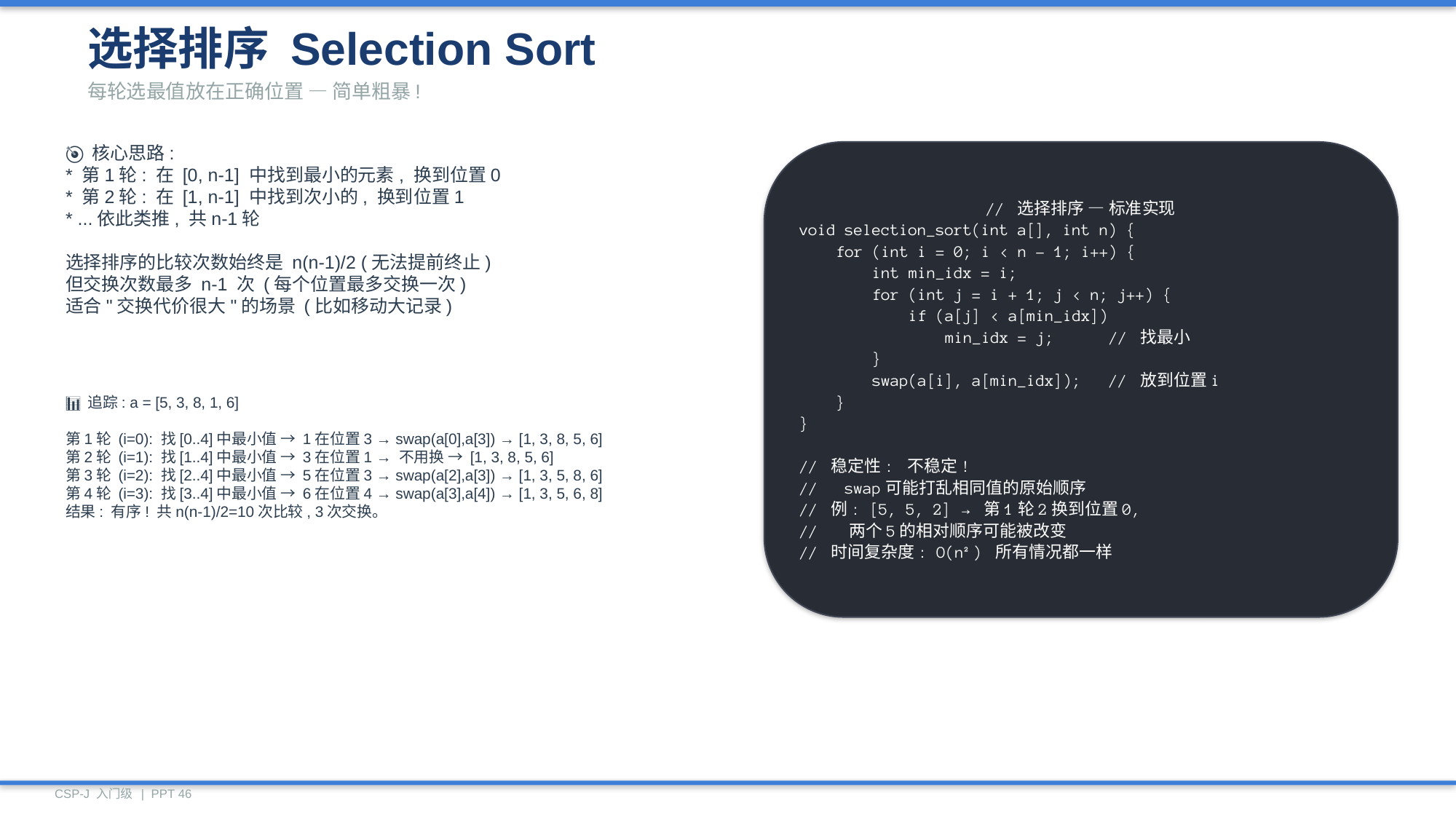

选择排序 Selection Sort
每轮选最值放在正确位置 — 简单粗暴!
🎯 核心思路:
* 第1轮: 在 [0, n-1] 中找到最小的元素, 换到位置0
* 第2轮: 在 [1, n-1] 中找到次小的, 换到位置1
* ...依此类推, 共n-1轮
选择排序的比较次数始终是 n(n-1)/2 (无法提前终止)
但交换次数最多 n-1 次 (每个位置最多交换一次)
适合"交换代价很大"的场景 (比如移动大记录)
// 选择排序 — 标准实现
void selection_sort(int a[], int n) {
    for (int i = 0; i < n - 1; i++) {
        int min_idx = i;
        for (int j = i + 1; j < n; j++) {
            if (a[j] < a[min_idx])
                min_idx = j;      // 找最小
        }
        swap(a[i], a[min_idx]);   // 放到位置i
    }
}

// 稳定性: 不稳定!
//   swap可能打乱相同值的原始顺序
// 例: [5, 5, 2] → 第1轮2换到位置0,
//   两个5的相对顺序可能被改变
// 时间复杂度: O(n²) 所有情况都一样
📊 追踪: a = [5, 3, 8, 1, 6]
第1轮 (i=0): 找[0..4]中最小值 → 1在位置3 → swap(a[0],a[3]) → [1, 3, 8, 5, 6]
第2轮 (i=1): 找[1..4]中最小值 → 3在位置1 → 不用换 → [1, 3, 8, 5, 6]
第3轮 (i=2): 找[2..4]中最小值 → 5在位置3 → swap(a[2],a[3]) → [1, 3, 5, 8, 6]
第4轮 (i=3): 找[3..4]中最小值 → 6在位置4 → swap(a[3],a[4]) → [1, 3, 5, 6, 8]
结果: 有序! 共n(n-1)/2=10次比较, 3次交换。

CSP-J 入门级  |  PPT 46